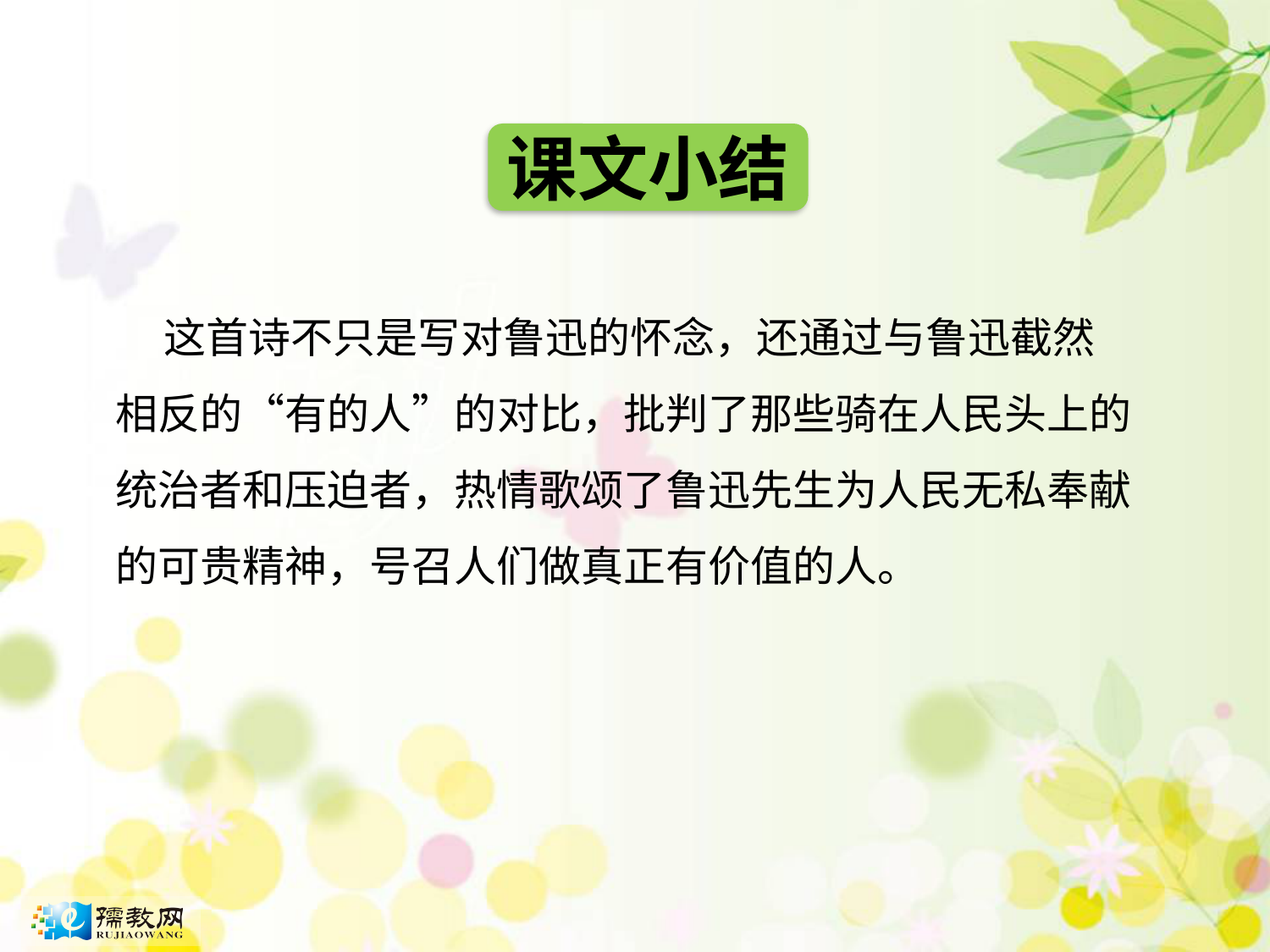

课文小结
    这首诗不只是写对鲁迅的怀念，还通过与鲁迅截然相反的“有的人”的对比，批判了那些骑在人民头上的统治者和压迫者，热情歌颂了鲁迅先生为人民无私奉献的可贵精神，号召人们做真正有价值的人。